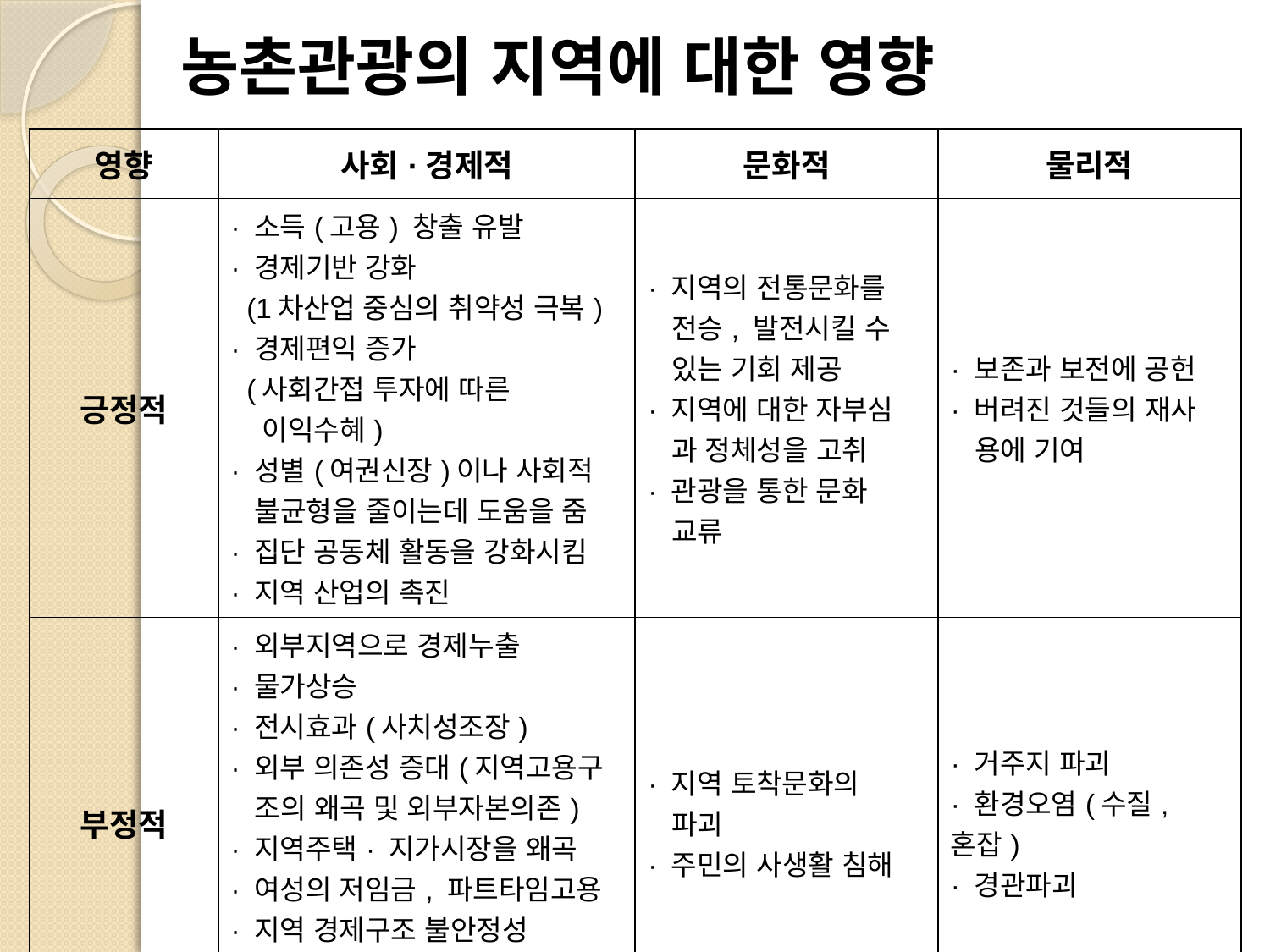

# 농촌관광의 지역에 대한 영향
| 영향 | 사회·경제적 | 문화적 | 물리적 |
| --- | --- | --- | --- |
| 긍정적 | · 소득(고용) 창출 유발 · 경제기반 강화 (1차산업 중심의 취약성 극복) · 경제편익 증가 (사회간접 투자에 따른 이익수혜) · 성별(여권신장)이나 사회적 불균형을 줄이는데 도움을 줌 · 집단 공동체 활동을 강화시킴 · 지역 산업의 촉진 | · 지역의 전통문화를 전승, 발전시킬 수 있는 기회 제공 · 지역에 대한 자부심 과 정체성을 고취 · 관광을 통한 문화 교류 | · 보존과 보전에 공헌 · 버려진 것들의 재사 용에 기여 |
| 부정적 | · 외부지역으로 경제누출 · 물가상승 · 전시효과(사치성조장) · 외부 의존성 증대(지역고용구 조의 왜곡 및 외부자본의존) · 지역주택· 지가시장을 왜곡 · 여성의 저임금, 파트타임고용 · 지역 경제구조 불안정성 (수요의 계절적 변동) | · 지역 토착문화의 파괴 · 주민의 사생활 침해 | · 거주지 파괴 · 환경오염(수질, 혼잡) · 경관파괴 |